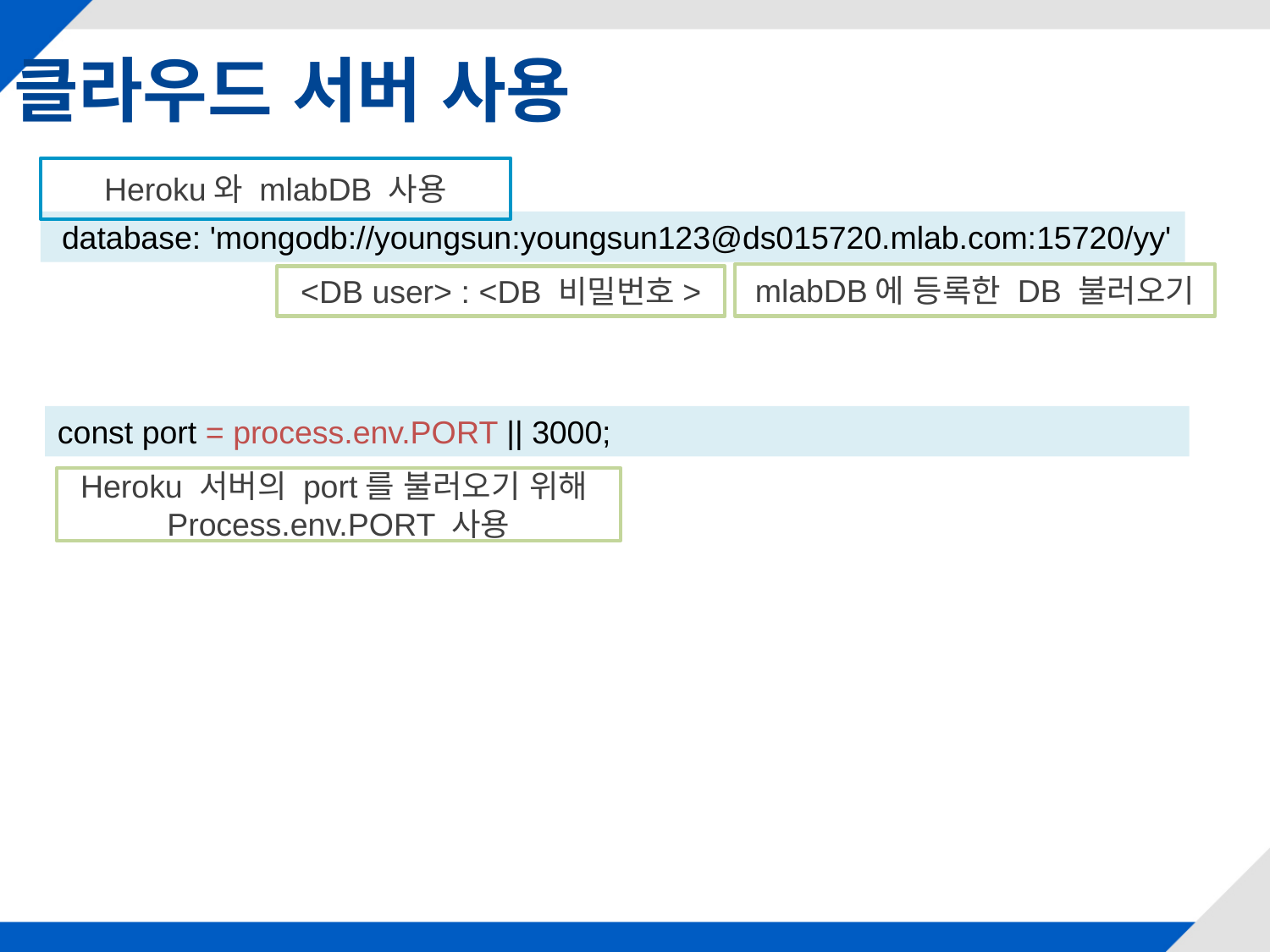

클라우드 서버 사용
Heroku와 mlabDB 사용
 database: 'mongodb://youngsun:youngsun123@ds015720.mlab.com:15720/yy'
mlabDB에 등록한 DB 불러오기
<DB user> : <DB 비밀번호>
const port = process.env.PORT || 3000;
Heroku 서버의 port를 불러오기 위해
Process.env.PORT 사용